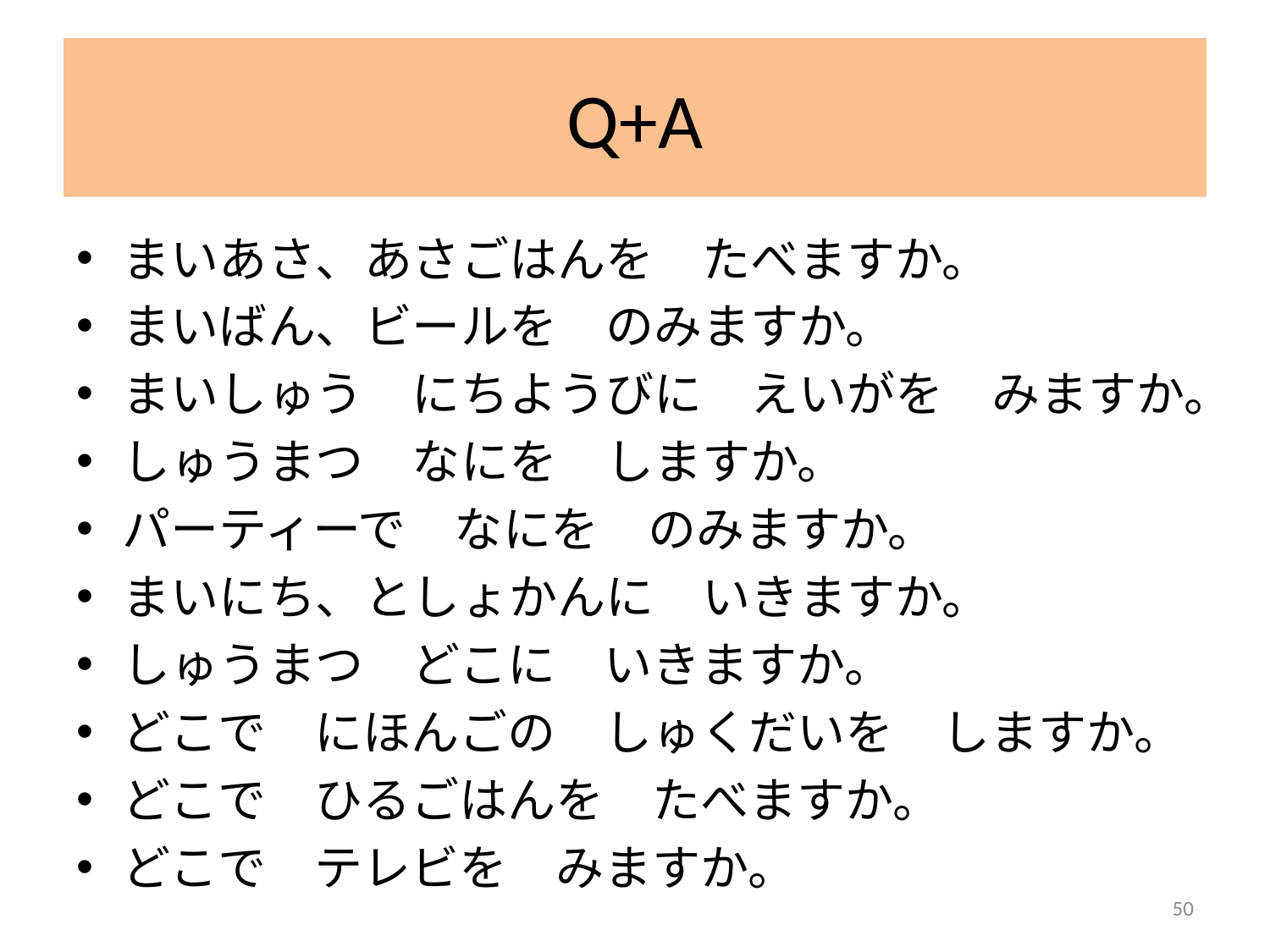

# Q+A
まいあさ、あさごはんを　たべますか。
まいばん、ビールを　のみますか。
まいしゅう　にちようびに　えいがを　みますか。
しゅうまつ　なにを　しますか。
パーティーで　なにを　のみますか。
まいにち、としょかんに　いきますか。
しゅうまつ　どこに　いきますか。
どこで　にほんごの　しゅくだいを　しますか。
どこで　ひるごはんを　たべますか。
どこで　テレビを　みますか。

50